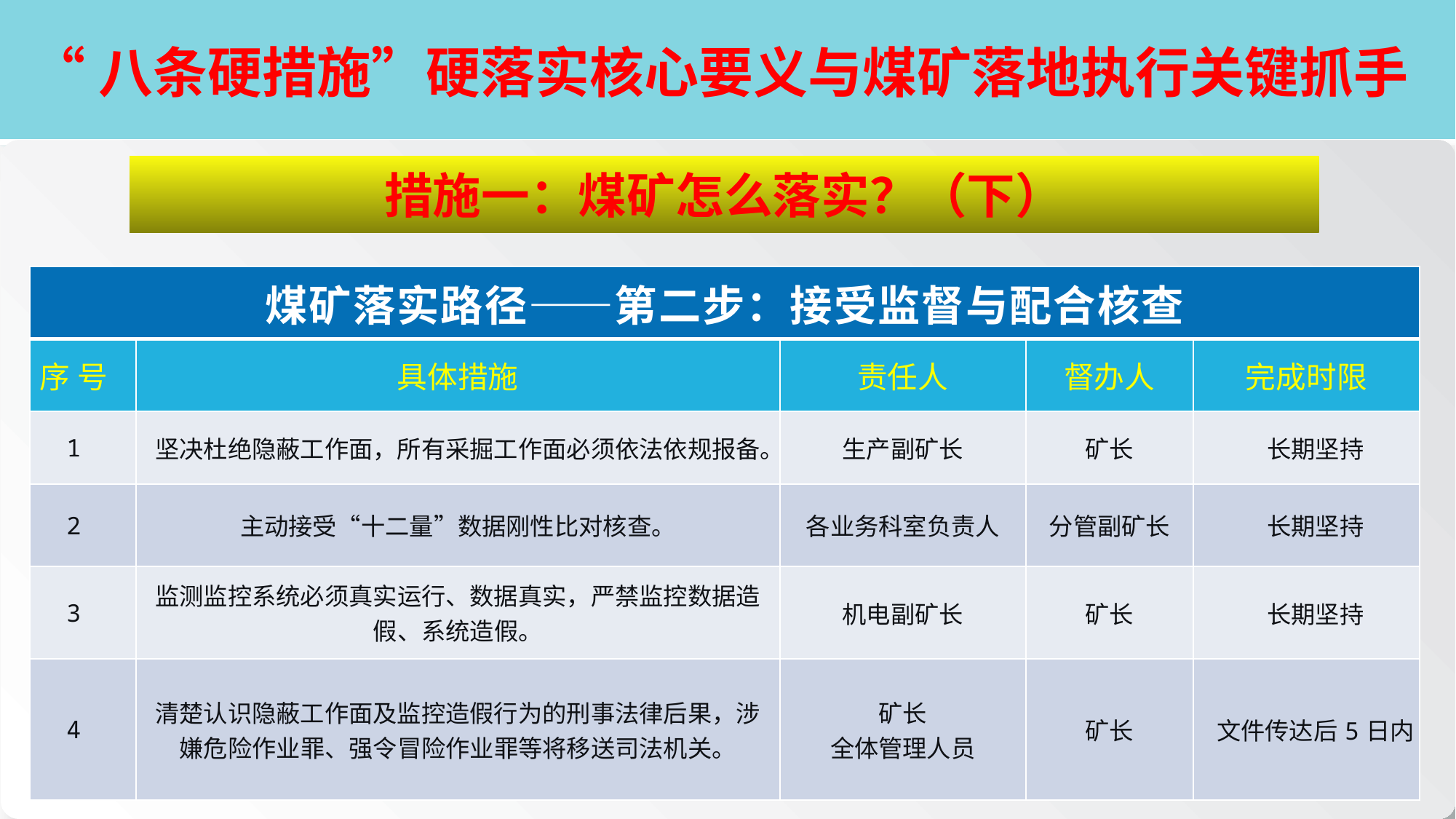

# “八条硬措施”硬落实核心要义与煤矿落地执行关键抓手

措施一：煤矿怎么落实？（下）

| 煤矿落实路径——第二步：接受监督与配合核查 |  |  |  |  |
| --- | --- | --- | --- | --- |
| 序 号 | 具体措施 | 责任人 | 督办人 | 完成时限 |
| 1 | 坚决杜绝隐蔽工作面，所有采掘工作面必须依法依规报备。 | 生产副矿长 | 矿长 | 长期坚持 |
| 2 | 主动接受“十二量”数据刚性比对核查。 | 各业务科室负责人 | 分管副矿长 | 长期坚持 |
| 3 | 监测监控系统必须真实运行、数据真实，严禁监控数据造假、系统造假。 | 机电副矿长 | 矿长 | 长期坚持 |
| 4 | 清楚认识隐蔽工作面及监控造假行为的刑事法律后果，涉嫌危险作业罪、强令冒险作业罪等将移送司法机关。 | 矿长 全体管理人员 | 矿长 | 文件传达后5日内 |